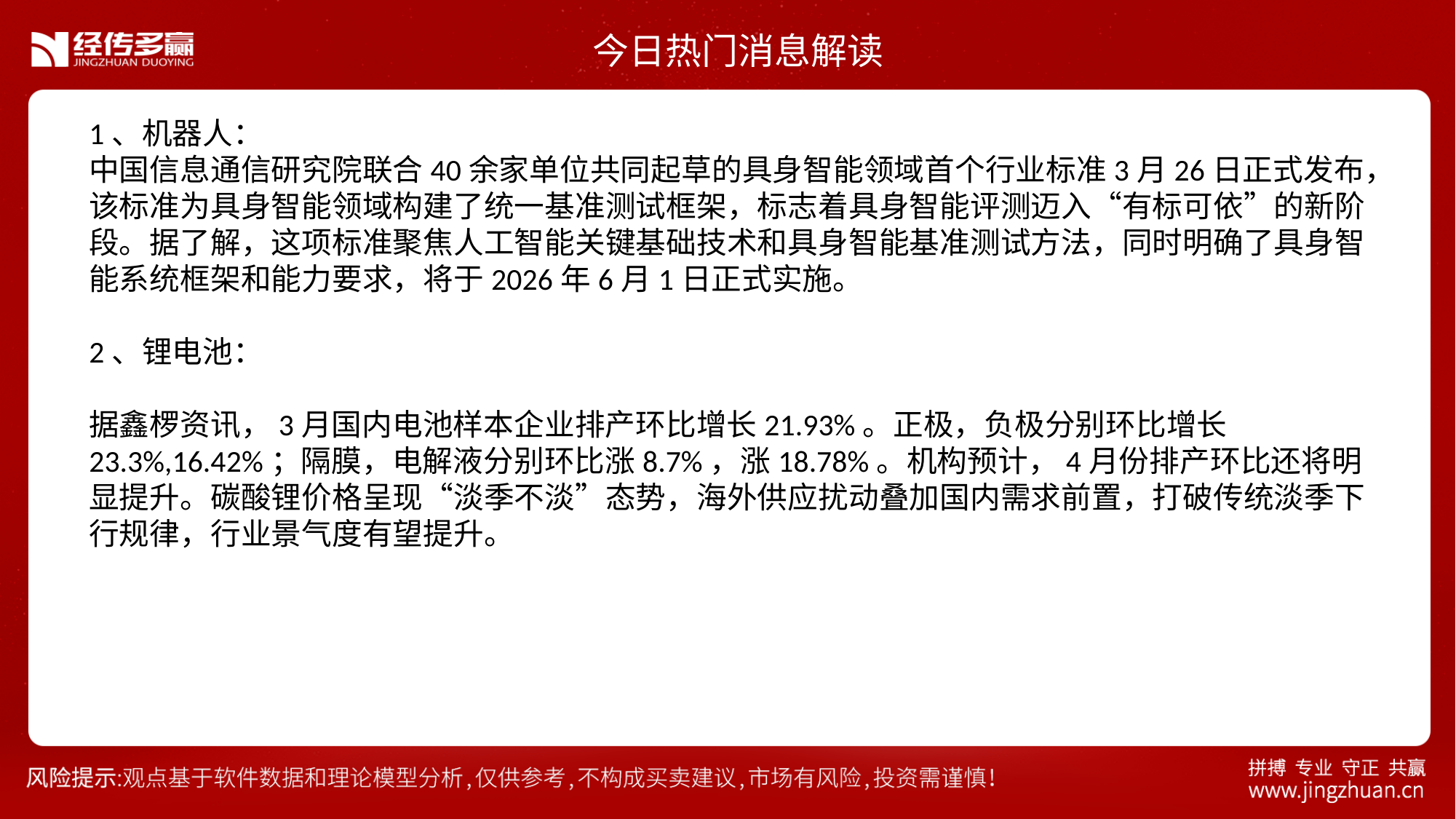

今日热门消息解读
1、机器人：
中国信息通信研究院联合40余家单位共同起草的具身智能领域首个行业标准3月26日正式发布，该标准为具身智能领域构建了统一基准测试框架，标志着具身智能评测迈入“有标可依”的新阶段。据了解，这项标准聚焦人工智能关键基础技术和具身智能基准测试方法，同时明确了具身智能系统框架和能力要求，将于2026年6月1日正式实施。

2、锂电池：

据鑫椤资讯，3月国内电池样本企业排产环比增长21.93%。正极，负极分别环比增长23.3%,16.42%；隔膜，电解液分别环比涨8.7%，涨18.78%。机构预计，4月份排产环比还将明显提升。碳酸锂价格呈现“淡季不淡”态势，海外供应扰动叠加国内需求前置，打破传统淡季下行规律，行业景气度有望提升。